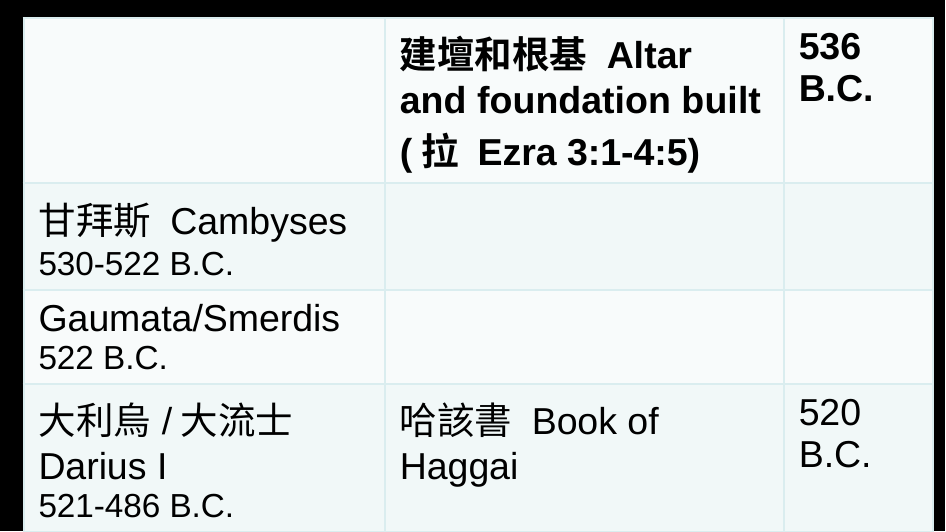

|  | 建壇和根基 Altar and foundation built (拉 Ezra 3:1-4:5) | 536 B.C. |
| --- | --- | --- |
| 甘拜斯 Cambyses 530-522 B.C. |  |  |
| Gaumata/Smerdis 522 B.C. |  |  |
| 大利烏/大流士Darius I 521-486 B.C. | 哈該書 Book of Haggai | 520 B.C. |
26